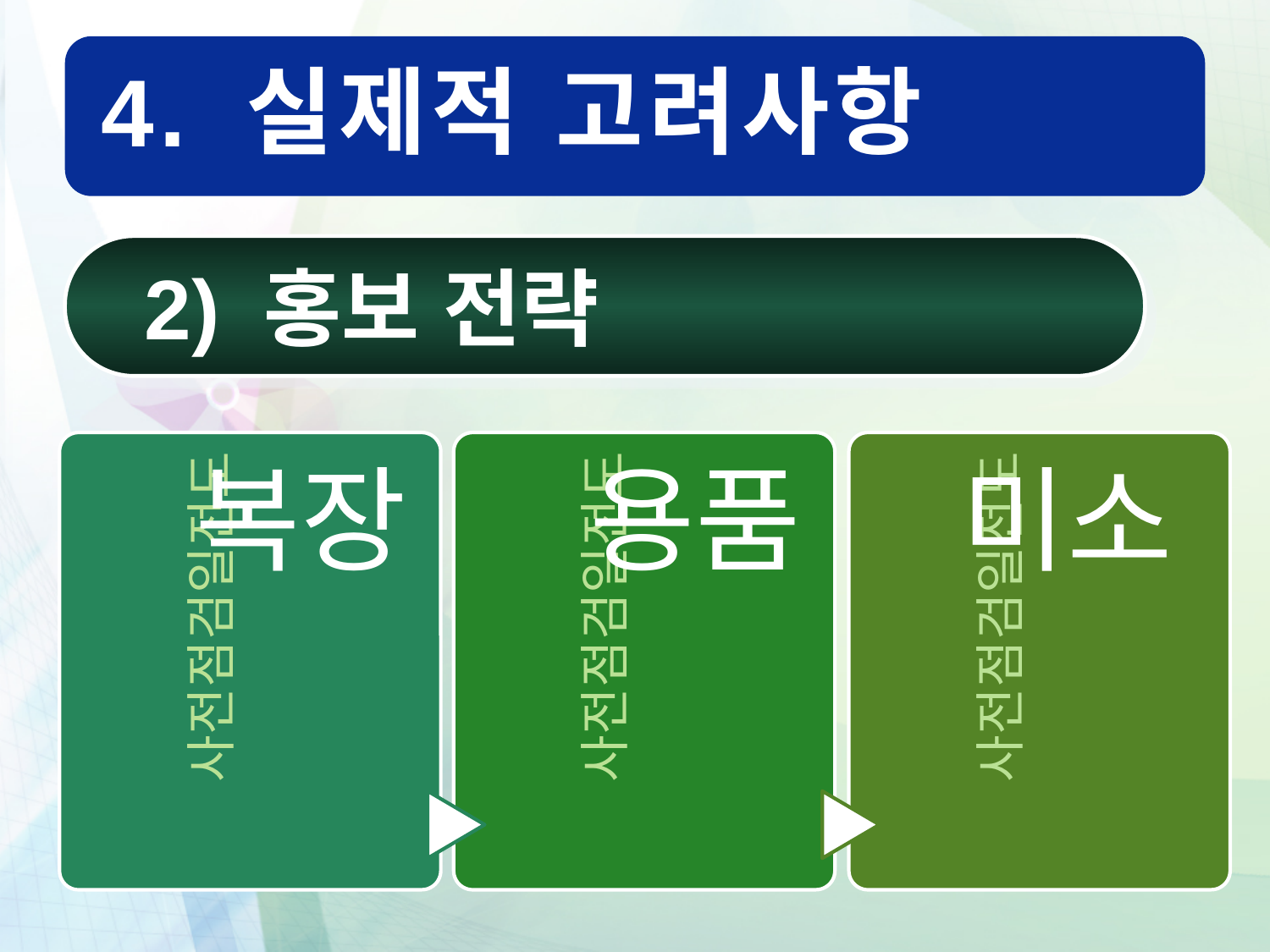

4. 실제적 고려사항
  2) 홍보 전략
사전점검일전도
 복장
사전점검일전도
 용품
사전점검일전도
미소